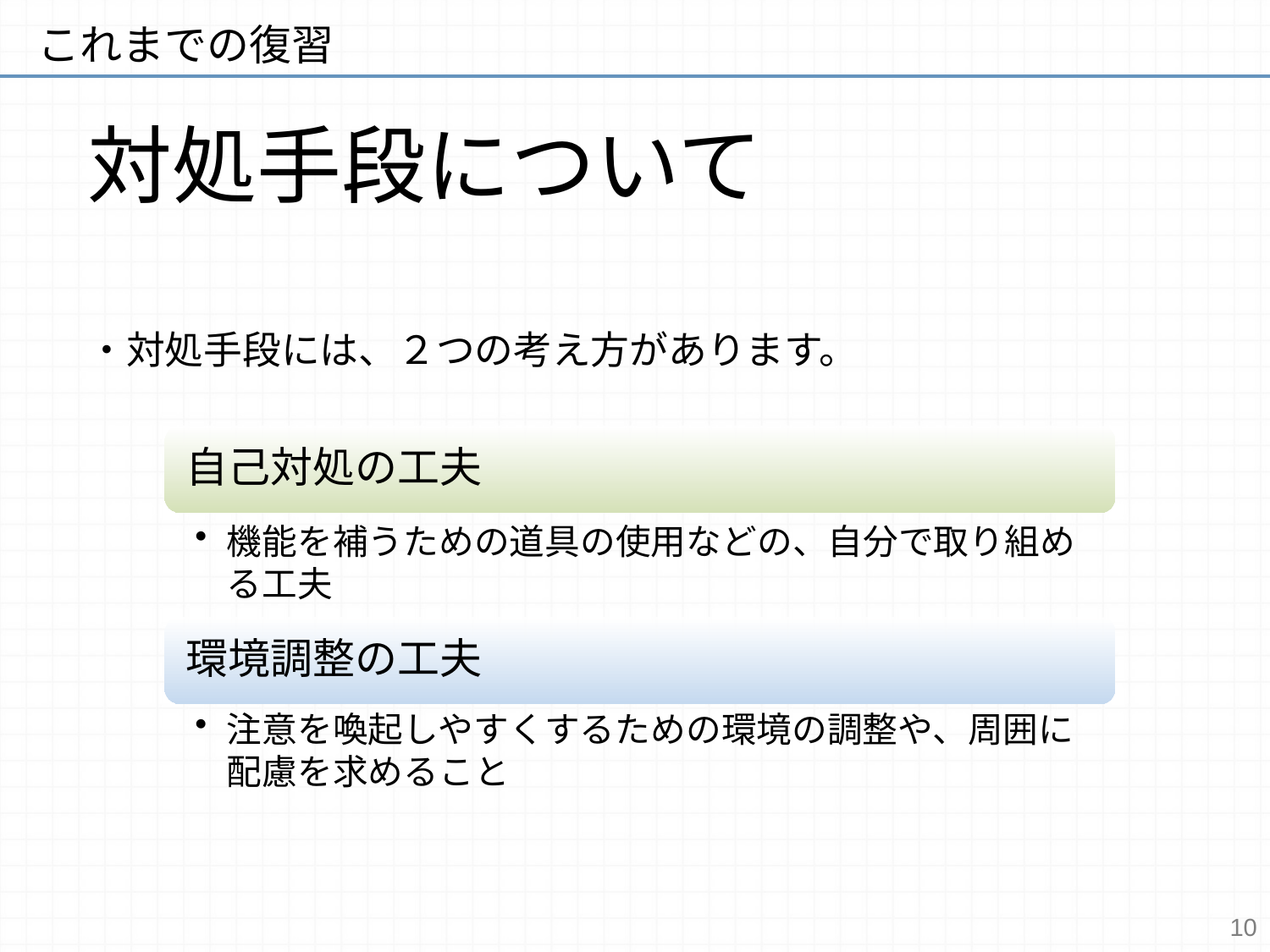

# これまでの復習
対処手段について

・対処手段には、２つの考え方があります。

自己対処の工夫
機能を補うための道具の使用などの、自分で取り組める工夫
環境調整の工夫
注意を喚起しやすくするための環境の調整や、周囲に配慮を求めること
10